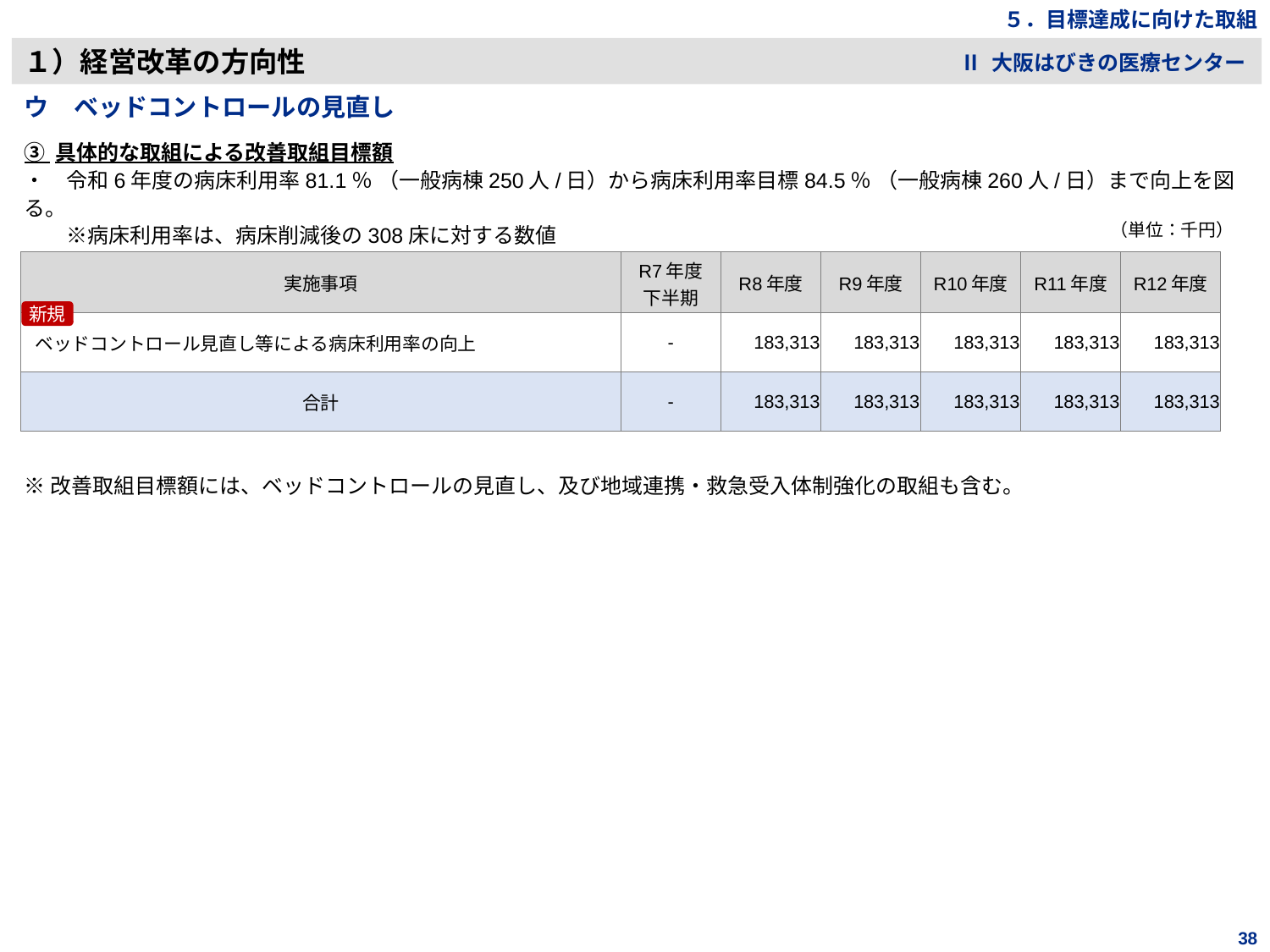

５．目標達成に向けた取組
１）経営改革の方向性
Ⅱ 大阪はびきの医療センター
ウ　ベッドコントロールの見直し
③ 具体的な取組による改善取組目標額
・　令和6年度の病床利用率81.1％ （一般病棟250人/日）から病床利用率目標84.5％ （一般病棟260人/日）まで向上を図る。
　　※病床利用率は、病床削減後の308床に対する数値

※改善取組目標額には、ベッドコントロールの見直し、及び地域連携・救急受入体制強化の取組も含む。

（単位：千円）
| 実施事項 | R7年度 下半期 | R8年度 | R9年度 | R10年度 | R11年度 | R12年度 |
| --- | --- | --- | --- | --- | --- | --- |
| ベッドコントロール見直し等による病床利用率の向上 | - | 183,313 | 183,313 | 183,313 | 183,313 | 183,313 |
| 合計 | - | 183,313 | 183,313 | 183,313 | 183,313 | 183,313 |
新規
38